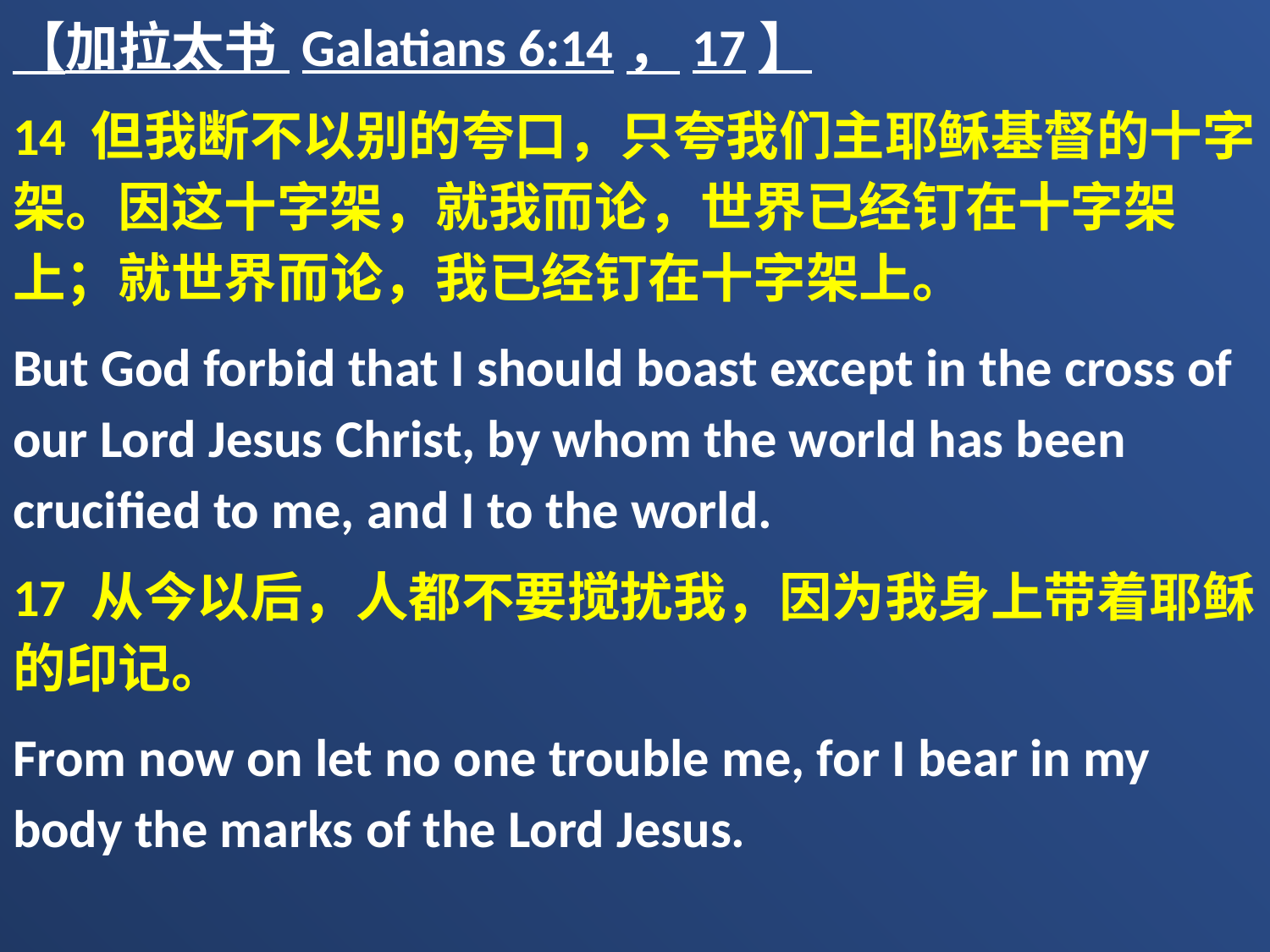

【加拉太书 Galatians 6:14，17】
14 但我断不以别的夸口，只夸我们主耶稣基督的十字架。因这十字架，就我而论，世界已经钉在十字架上；就世界而论，我已经钉在十字架上。
But God forbid that I should boast except in the cross of our Lord Jesus Christ, by whom the world has been crucified to me, and I to the world.
17 从今以后，人都不要搅扰我，因为我身上带着耶稣的印记。
From now on let no one trouble me, for I bear in my body the marks of the Lord Jesus.